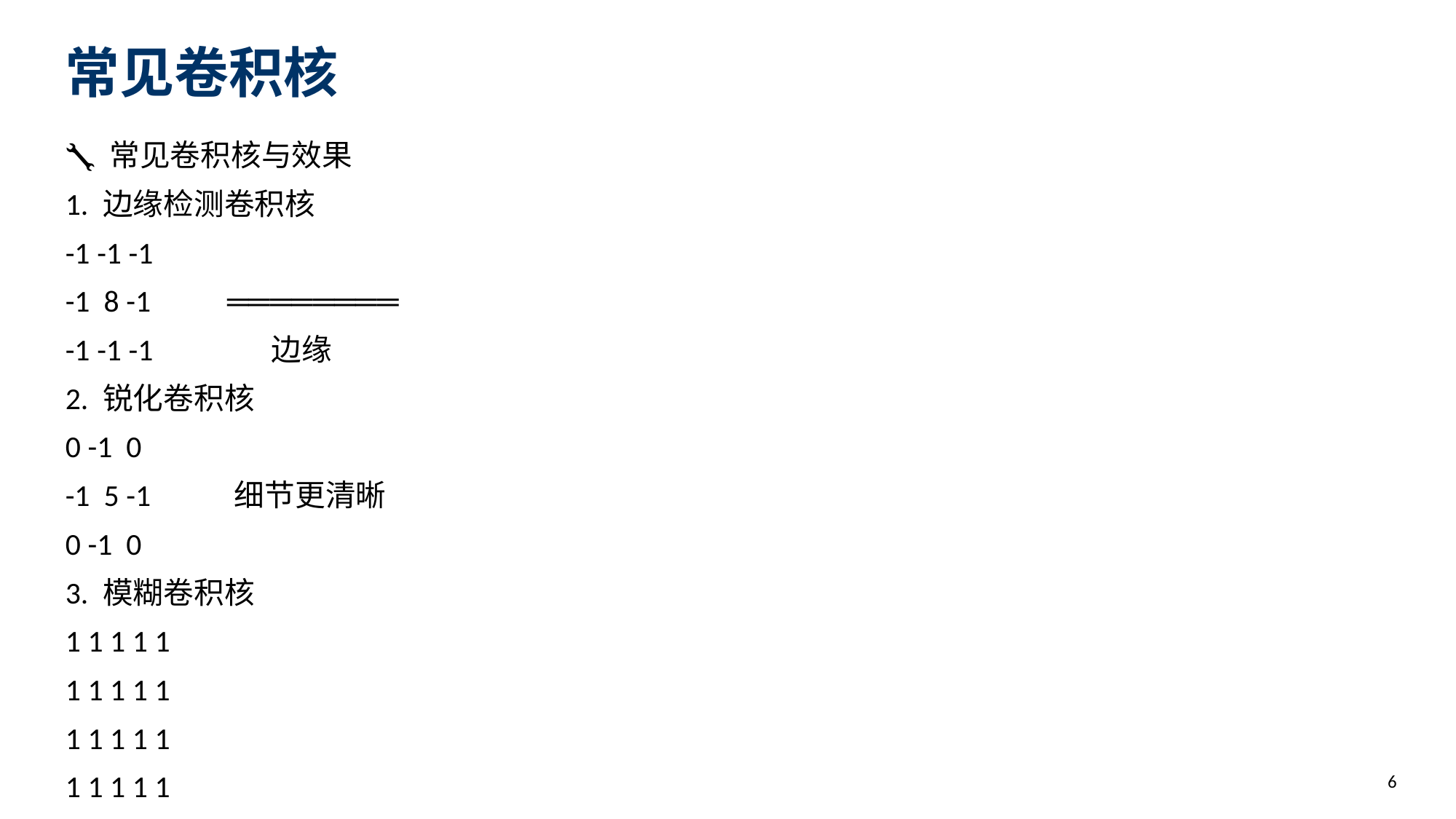

常见卷积核
🔧 常见卷积核与效果
1. 边缘检测卷积核
-1 -1 -1
-1  8 -1           ════════
-1 -1 -1                边缘
2. 锐化卷积核
0 -1  0
-1  5 -1           细节更清晰
0 -1  0
3. 模糊卷积核
1 1 1 1 1
1 1 1 1 1
1 1 1 1 1
1 1 1 1 1
1 1 1 1 1
不同的卷积核 → 不同的特征提取
6